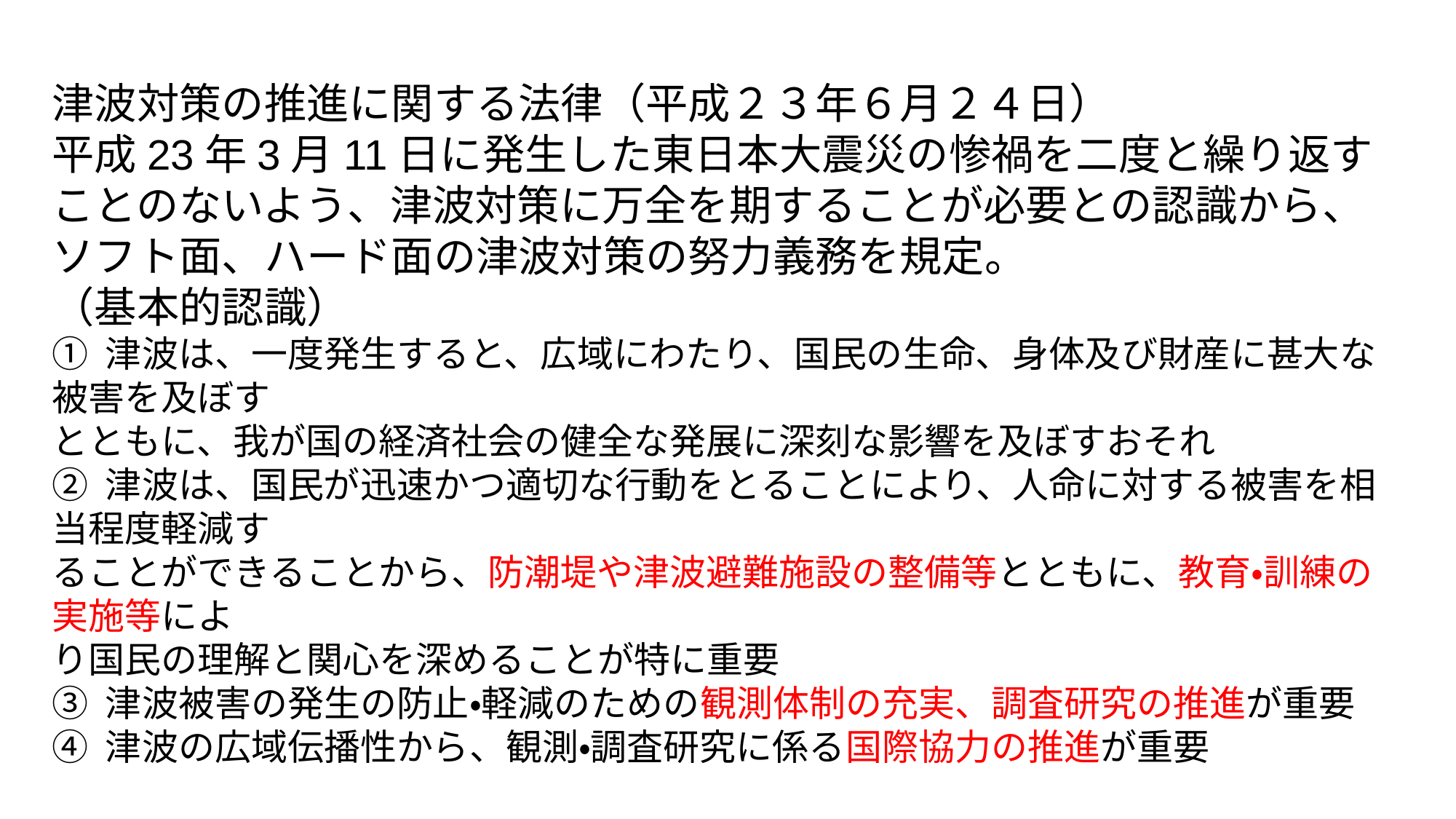

津波対策の推進に関する法律（平成２３年６月２４日）
平成23年3月11日に発生した東日本大震災の惨禍を二度と繰り返すことのないよう、津波対策に万全を期することが必要との認識から、ソフト面、ハード面の津波対策の努力義務を規定。
（基本的認識）
① 津波は、一度発生すると、広域にわたり、国民の生命、身体及び財産に甚大な被害を及ぼす
とともに、我が国の経済社会の健全な発展に深刻な影響を及ぼすおそれ
② 津波は、国民が迅速かつ適切な行動をとることにより、人命に対する被害を相当程度軽減す
ることができることから、防潮堤や津波避難施設の整備等とともに、教育・訓練の実施等によ
り国民の理解と関心を深めることが特に重要
③ 津波被害の発生の防止・軽減のための観測体制の充実、調査研究の推進が重要
④ 津波の広域伝播性から、観測・調査研究に係る国際協力の推進が重要